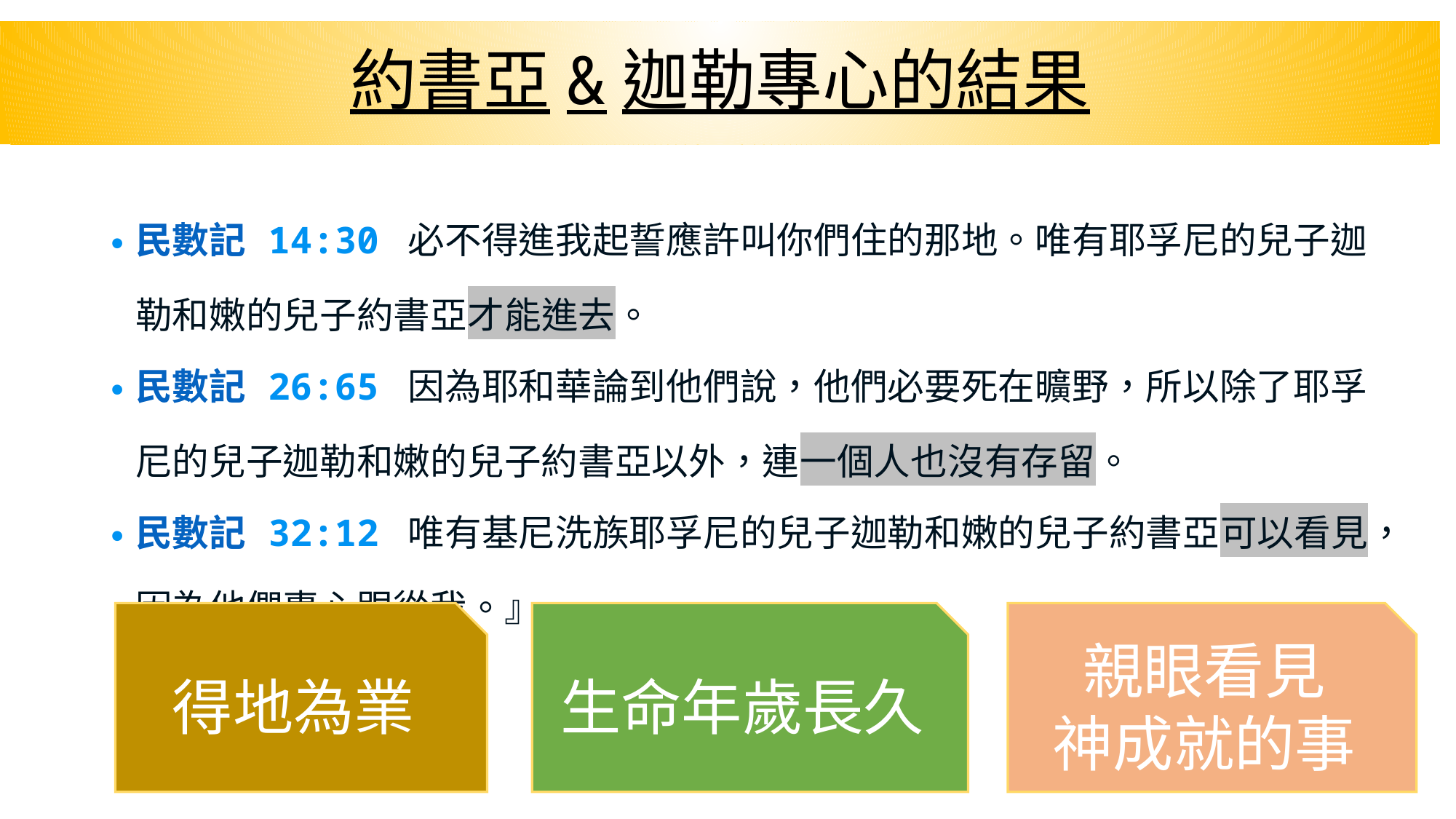

# 約書亞&迦勒專心的結果
民數記 14:30 必不得進我起誓應許叫你們住的那地。唯有耶孚尼的兒子迦勒和嫩的兒子約書亞才能進去。
民數記 26:65 因為耶和華論到他們說，他們必要死在曠野，所以除了耶孚尼的兒子迦勒和嫩的兒子約書亞以外，連一個人也沒有存留。
民數記 32:12 唯有基尼洗族耶孚尼的兒子迦勒和嫩的兒子約書亞可以看見，因為他們專心跟從我。』

得地為業
生命年歲長久
親眼看見
神成就的事
進入神所命定的福